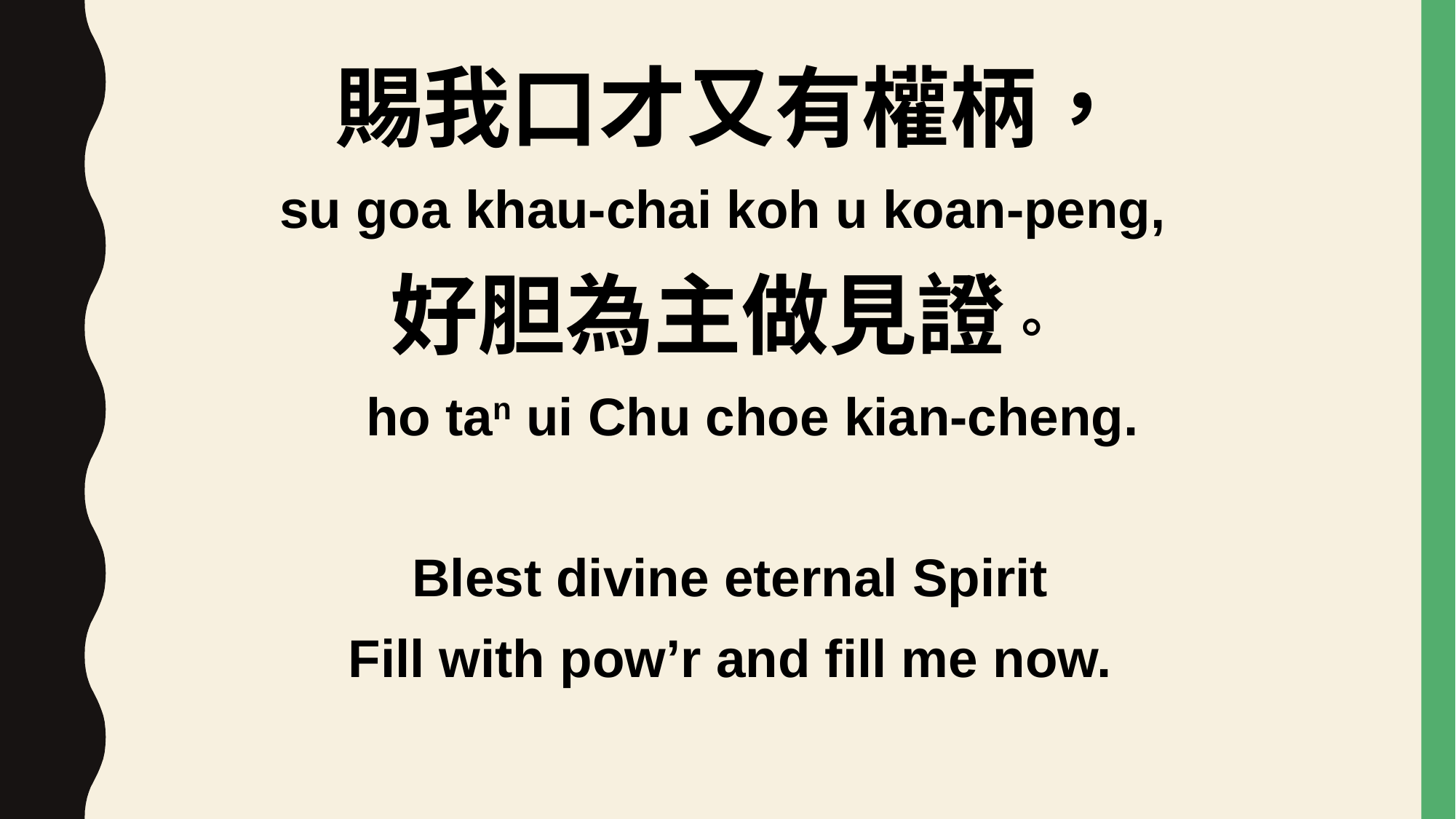

賜我口才又有權柄，
su goa khau-chai koh u koan-peng,
好胆為主做見證。
   ho tan ui Chu choe kian-cheng.

Blest divine eternal Spirit
Fill with pow’r and fill me now.